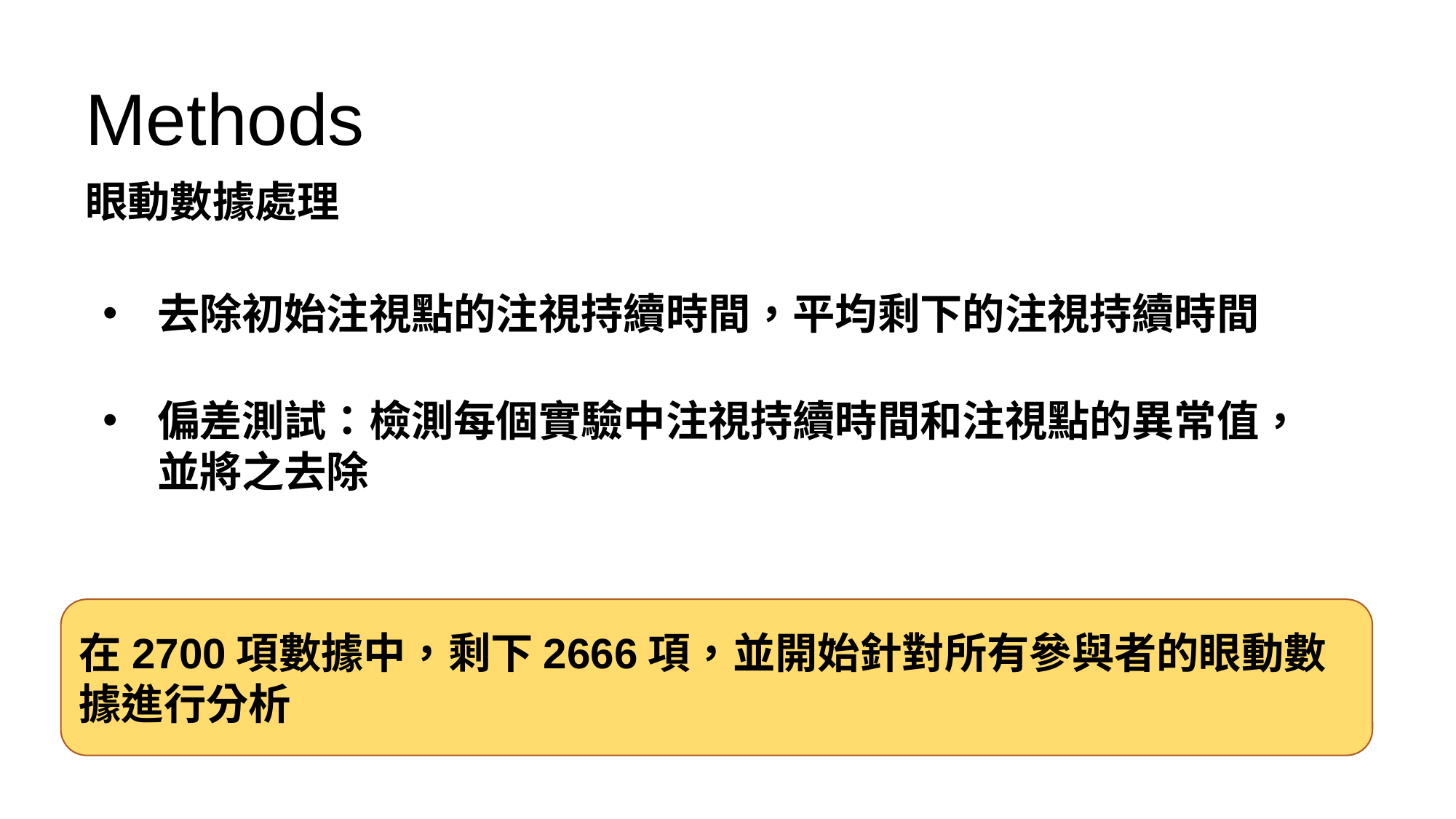

Methods
眼動數據處理
去除初始注視點的注視持續時間，平均剩下的注視持續時間
偏差測試：檢測每個實驗中注視持續時間和注視點的異常值，並將之去除
在2700項數據中，剩下2666項，並開始針對所有參與者的眼動數據進行分析